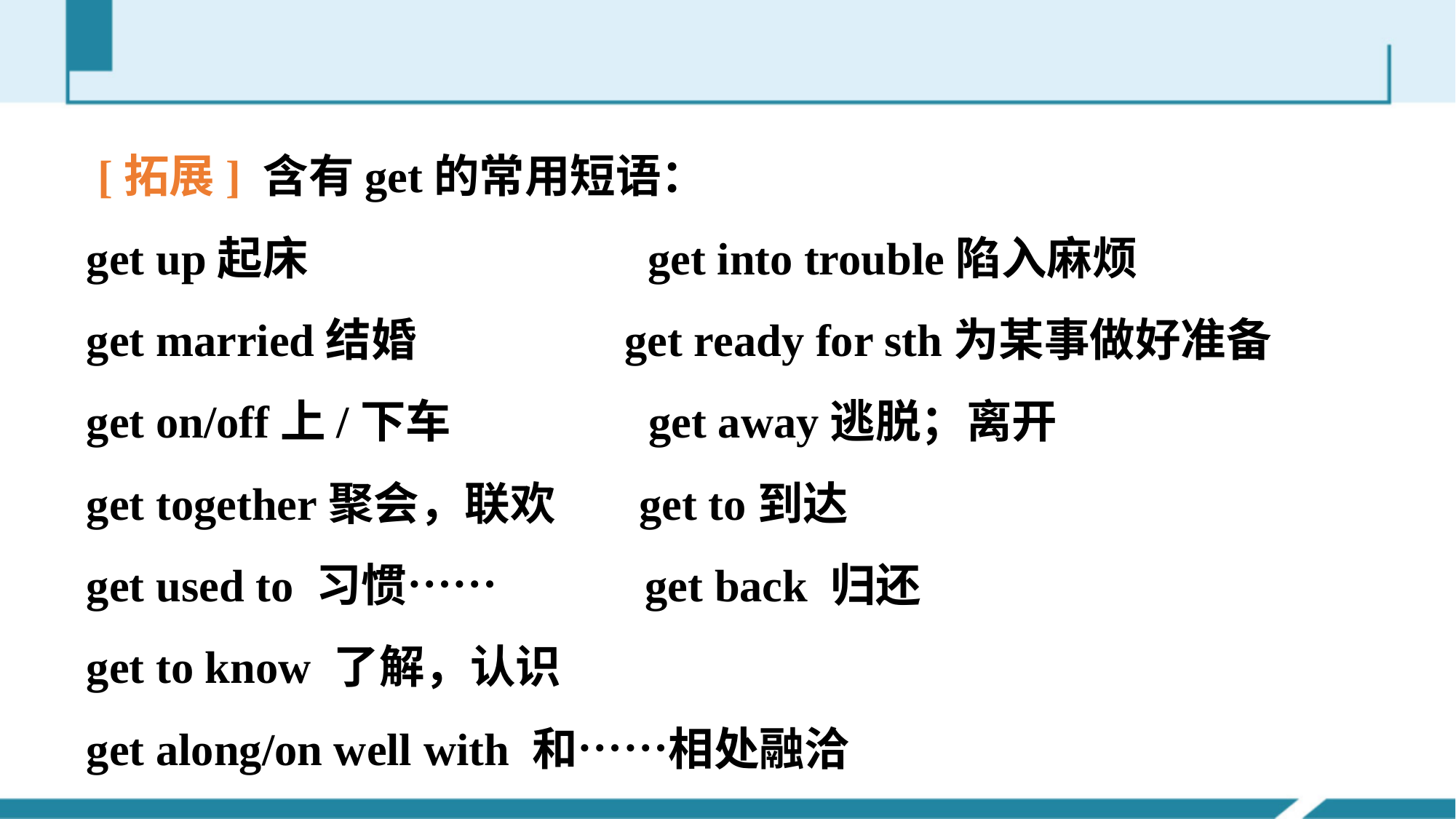

[拓展] 含有get的常用短语：
get up起床 　　　　　　　get into trouble陷入麻烦
get married结婚                   get ready for sth为某事做好准备
get on/off上/下车                  get away逃脱；离开
get together聚会，联欢       get to到达
get used to 习惯……　　　get back 归还
get to know 了解，认识
get along/on well with 和……相处融洽